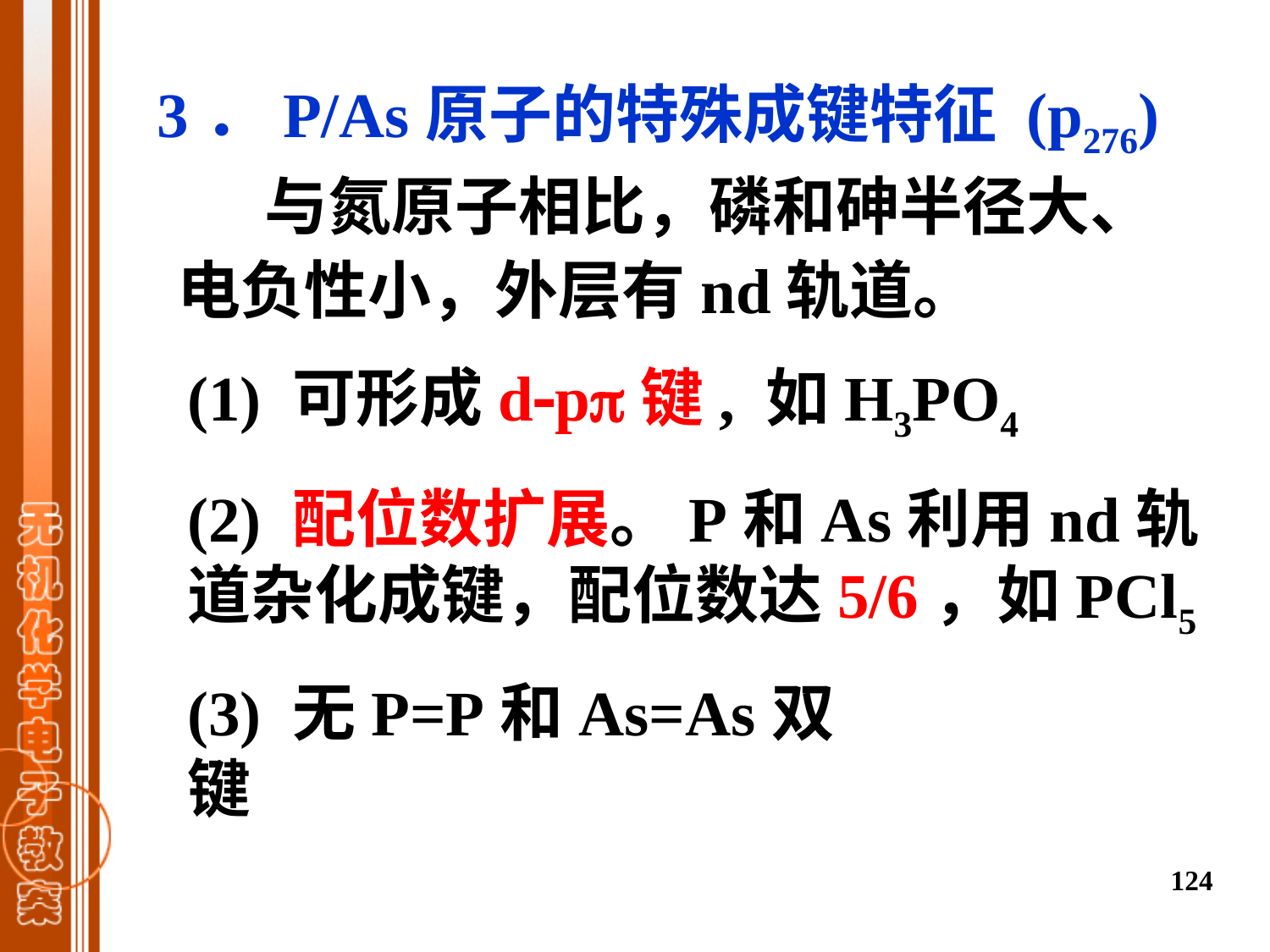

3．P/As原子的特殊成键特征 (p276)
     与氮原子相比，磷和砷半径大、电负性小，外层有nd轨道。
(1) 可形成d−pπ键, 如H3PO4
(2) 配位数扩展。P和As利用nd轨道杂化成键，配位数达5/6，如PCl5
(3) 无P=P和As=As双键
124